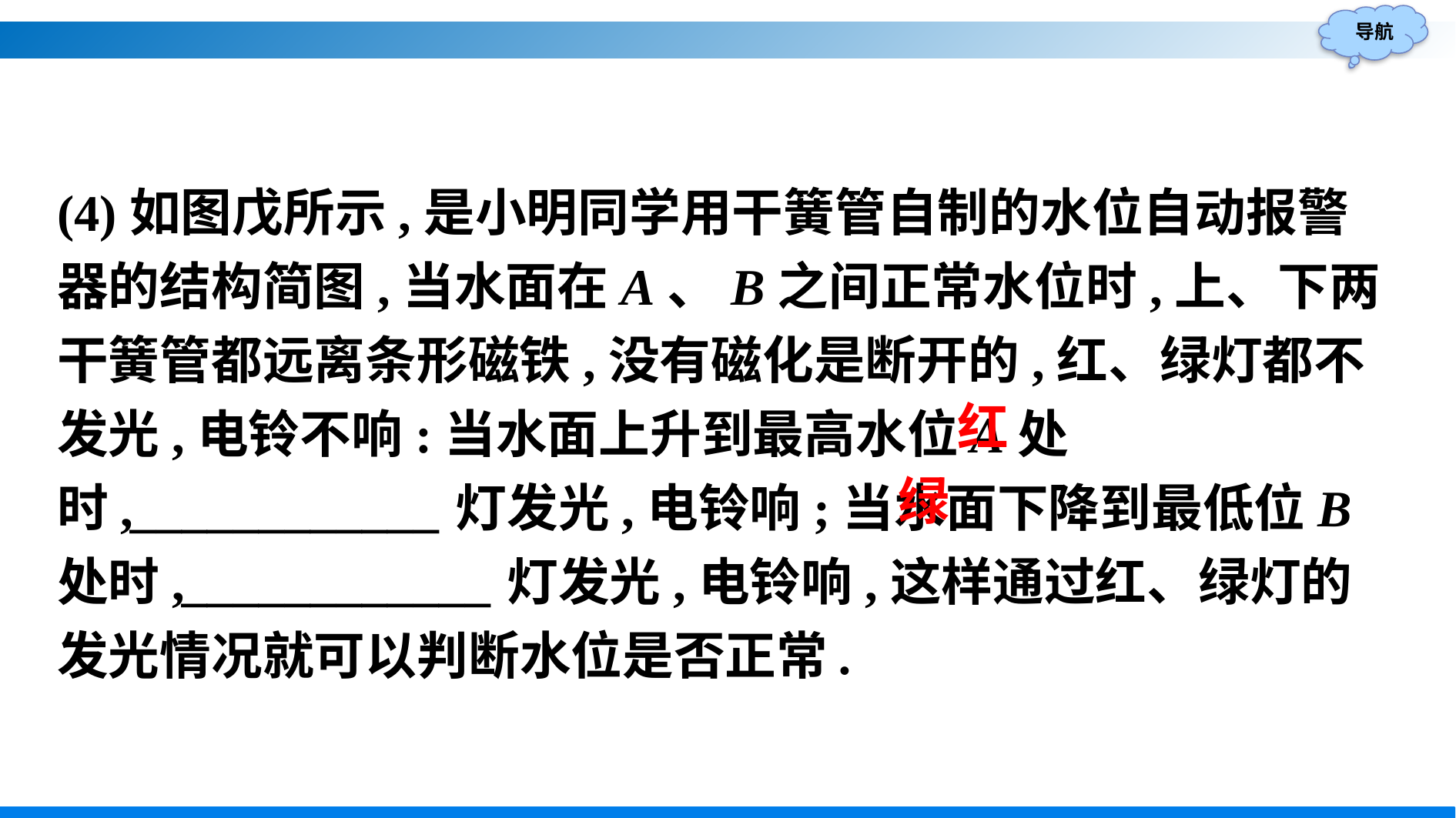

(4)如图戊所示,是小明同学用干簧管自制的水位自动报警器的结构简图,当水面在A、B之间正常水位时,上、下两干簧管都远离条形磁铁,没有磁化是断开的,红、绿灯都不发光,电铃不响:当水面上升到最高水位A处时,____________灯发光,电铃响;当水面下降到最低位B处时,____________灯发光,电铃响,这样通过红、绿灯的发光情况就可以判断水位是否正常.
红
绿